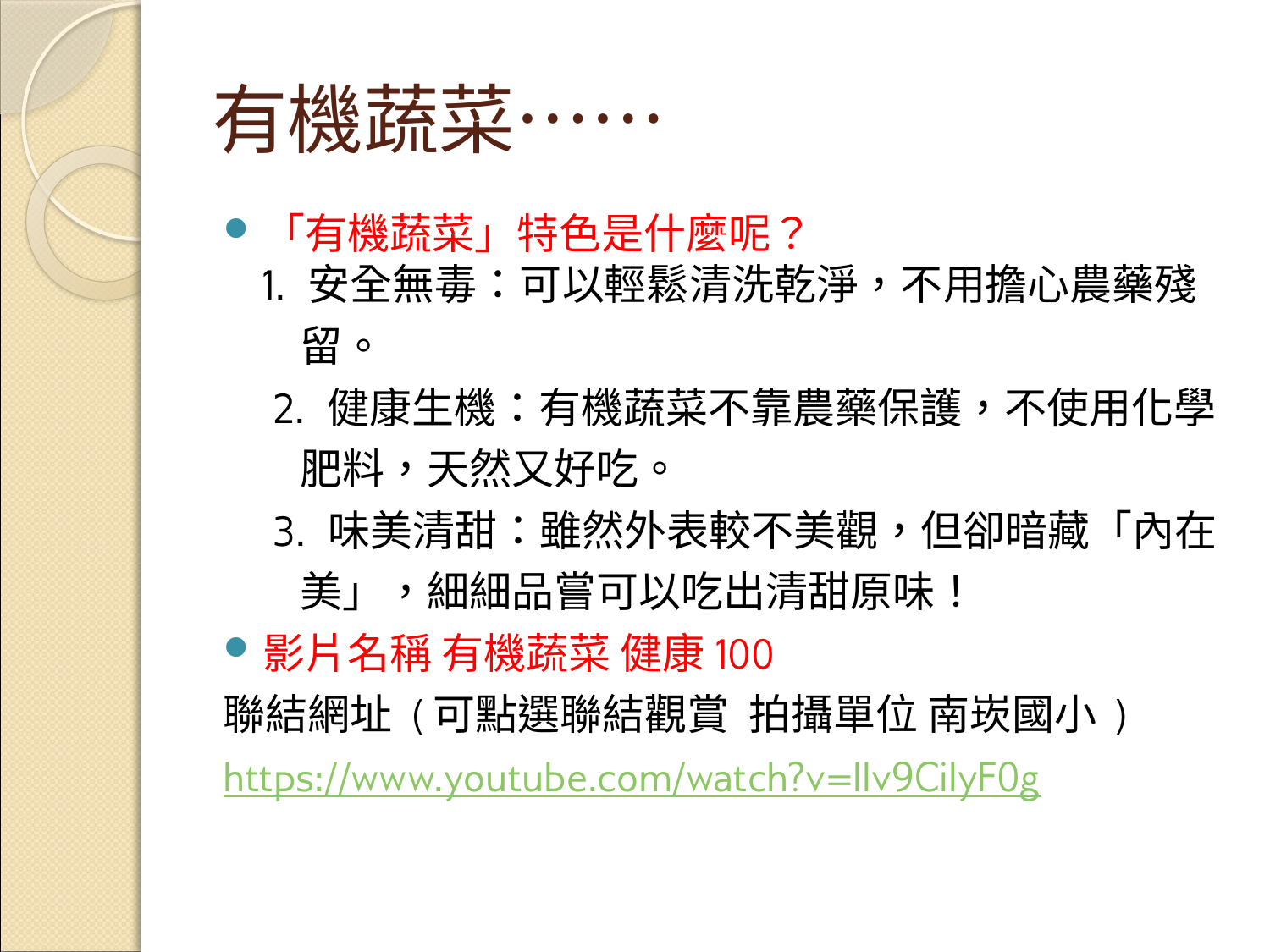

# 有機蔬菜……
「有機蔬菜」特色是什麼呢？ 
1. 安全無毒：可以輕鬆清洗乾淨，不用擔心農藥殘
       留。
    2. 健康生機：有機蔬菜不靠農藥保護，不使用化學
       肥料，天然又好吃。
    3. 味美清甜：雖然外表較不美觀，但卻暗藏「內在
       美」，細細品嘗可以吃出清甜原味！
影片名稱 有機蔬菜 健康100
聯結網址 (可點選聯結觀賞  拍攝單位 南崁國小 )
https://www.youtube.com/watch?v=IIv9CiIyF0g